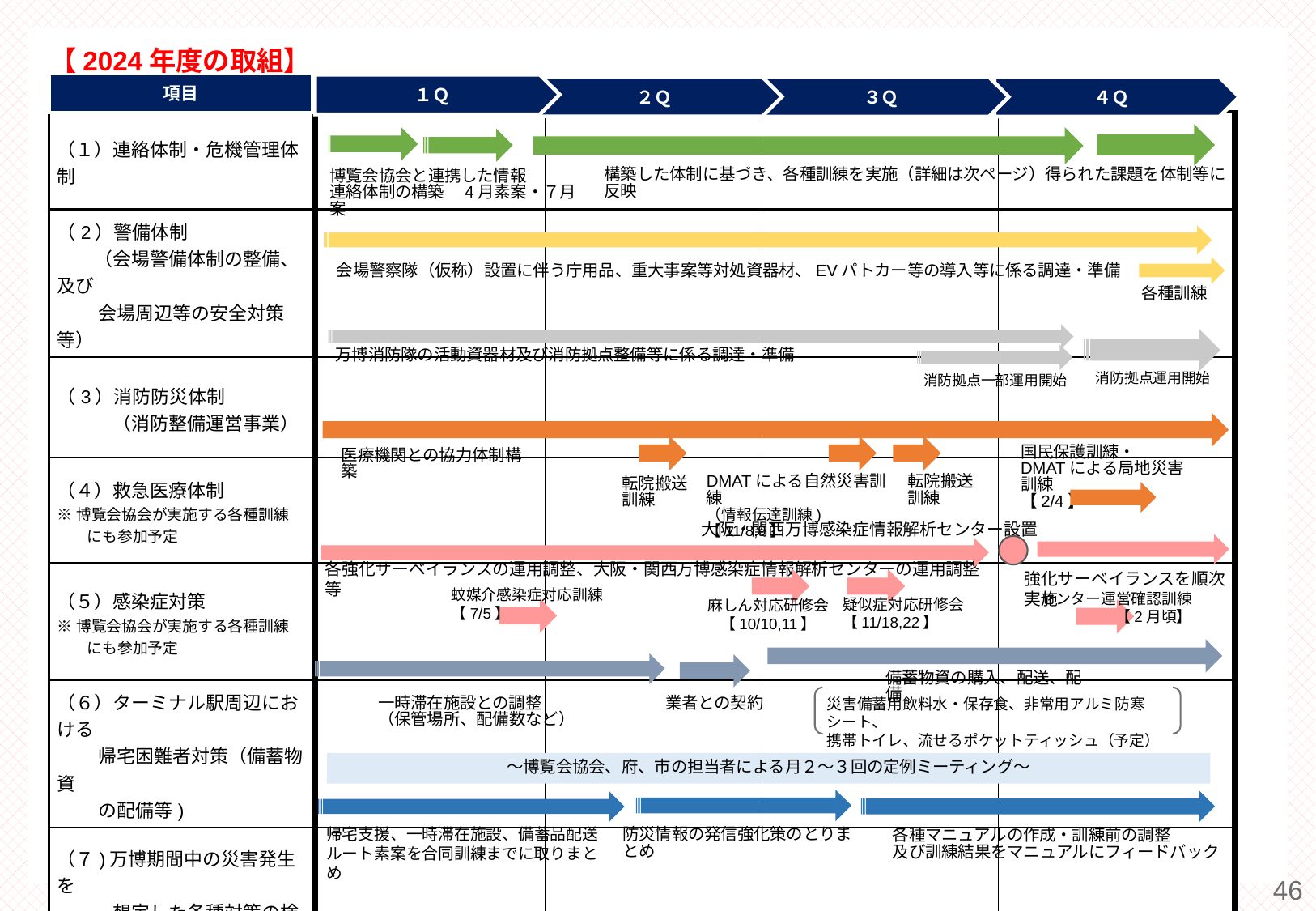

【2024年度の取組】
項目
１Ｑ
２Ｑ
３Ｑ
４Ｑ
| （１）連絡体制・危機管理体制 |  |  |  |  |
| --- | --- | --- | --- | --- |
| （2）警備体制 　　（会場警備体制の整備、及び 　　 会場周辺等の安全対策等） |  |  |  |  |
| （3）消防防災体制 　　　（消防整備運営事業） |  |  |  |  |
| （４）救急医療体制 ※博覧会協会が実施する各種訓練 　　にも参加予定 |  |  |  |  |
| （５）感染症対策 ※博覧会協会が実施する各種訓練 　　にも参加予定 |  |  |  |  |
| （６）ターミナル駅周辺における 　　 帰宅困難者対策（備蓄物資 　　 の配備等) |  |  |  |  |
| （７)万博期間中の災害発生を 　　　想定した各種対策の検討 |  |  |  |  |

構築した体制に基づき、各種訓練を実施（詳細は次ページ）得られた課題を体制等に反映
博覧会協会と連携した情報
連絡体制の構築　4月素案・７月案

会場警察隊（仮称）設置に伴う庁用品、重大事案等対処資器材、EVパトカー等の導入等に係る調達・準備
各種訓練

万博消防隊の活動資器材及び消防拠点整備等に係る調達・準備

消防拠点運用開始
消防拠点一部運用開始

国民保護訓練・
DMATによる局地災害
訓練　　　　　　　　　　【2/4】

医療機関との協力体制構築
DMATによる自然災害訓練
（情報伝達訓練)【11/8,9】
転院搬送
訓練
転院搬送
訓練

大阪・関西万博感染症情報解析センター設置

各強化サーベイランスの運用調整、大阪・関西万博感染症情報解析センターの運用調整等
強化サーベイランスを順次実施

蚊媒介感染症対応訓練
【7/5】
センター運営確認訓練
【2月頃】
疑似症対応研修会
【11/18,22】
麻しん対応研修会
【10/10,11】

備蓄物資の購入、配送、配備
災害備蓄用飲料水・保存食、非常用アルミ防寒シート、
携帯トイレ、流せるポケットティッシュ（予定）

一時滞在施設との調整
（保管場所、配備数など）
業者との契約
～博覧会協会、府、市の担当者による月２～３回の定例ミーティング～

帰宅支援、一時滞在施設、備蓄品配送ルート素案を合同訓練までに取りまとめ
防災情報の発信強化策のとりまとめ
各種マニュアルの作成・訓練前の調整
及び訓練結果をマニュアルにフィードバック

46